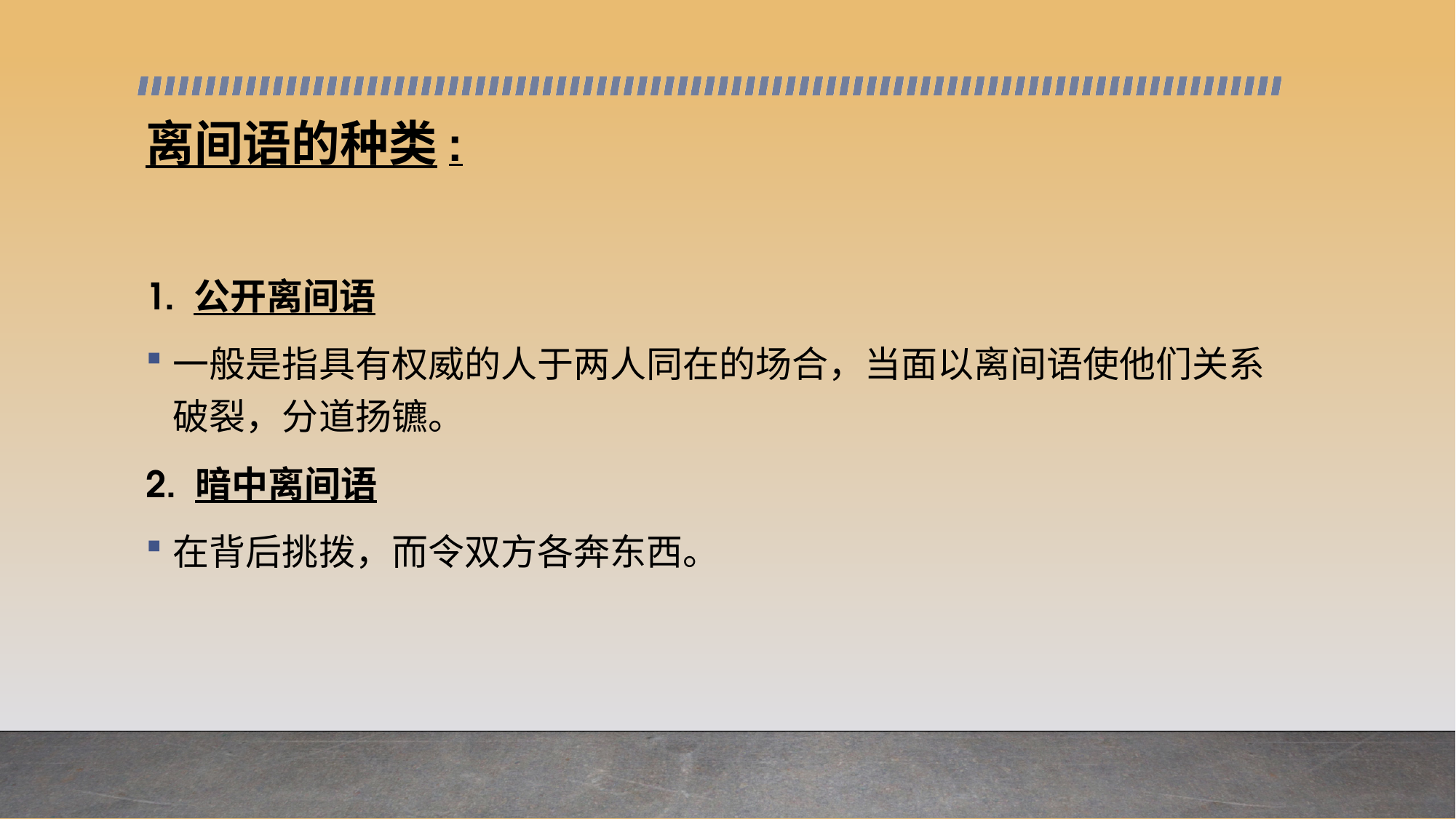

离间语的种类:
1. 公开离间语
一般是指具有权威的人于两人同在的场合，当面以离间语使他们关系破裂，分道扬镳。
2. 暗中离间语
在背后挑拨，而令双方各奔东西。